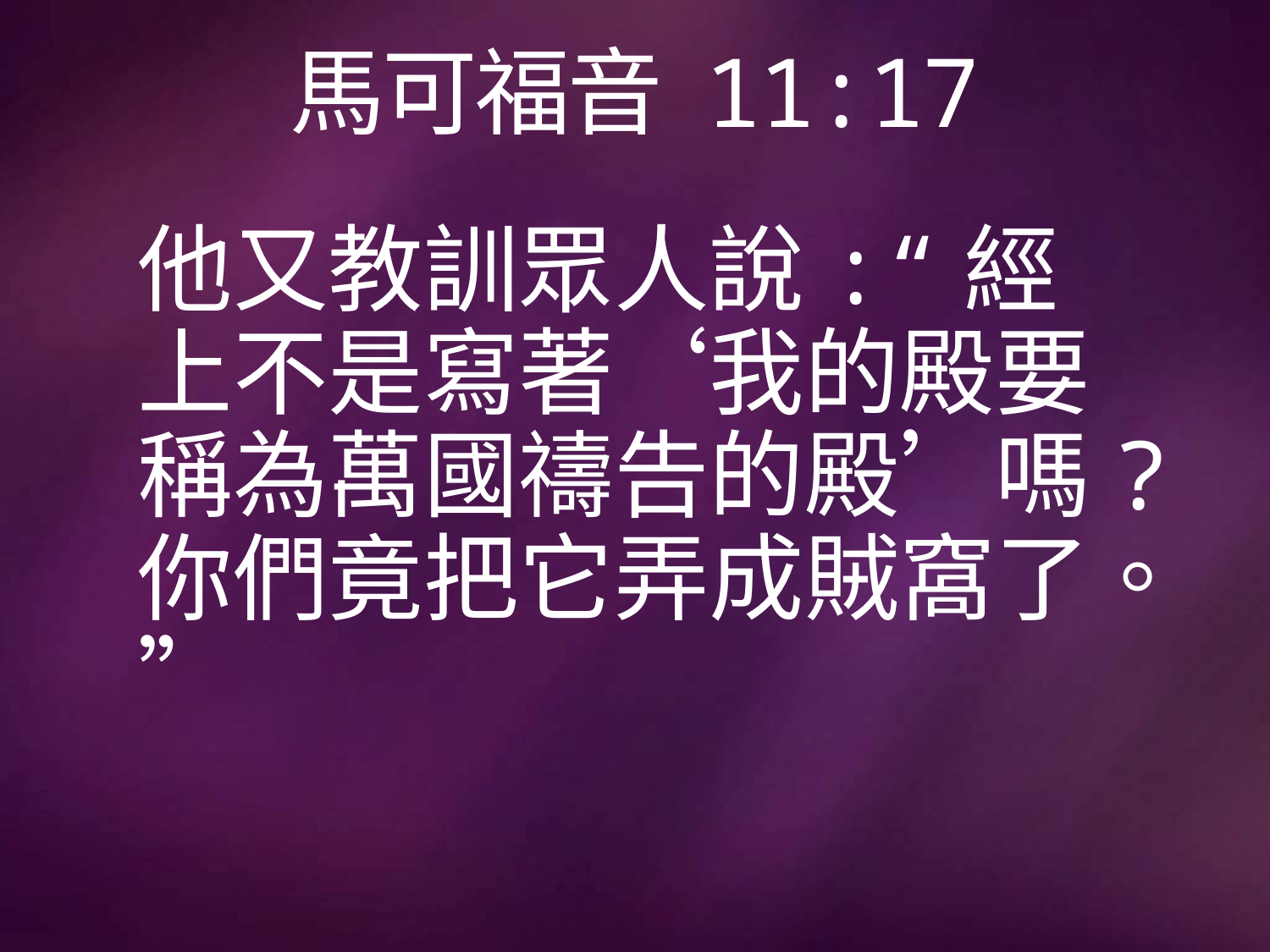

# 馬可福音 11:17
他又教訓眾人說:“經上不是寫著‘我的殿要稱為萬國禱告的殿’嗎?你們竟把它弄成賊窩了。”